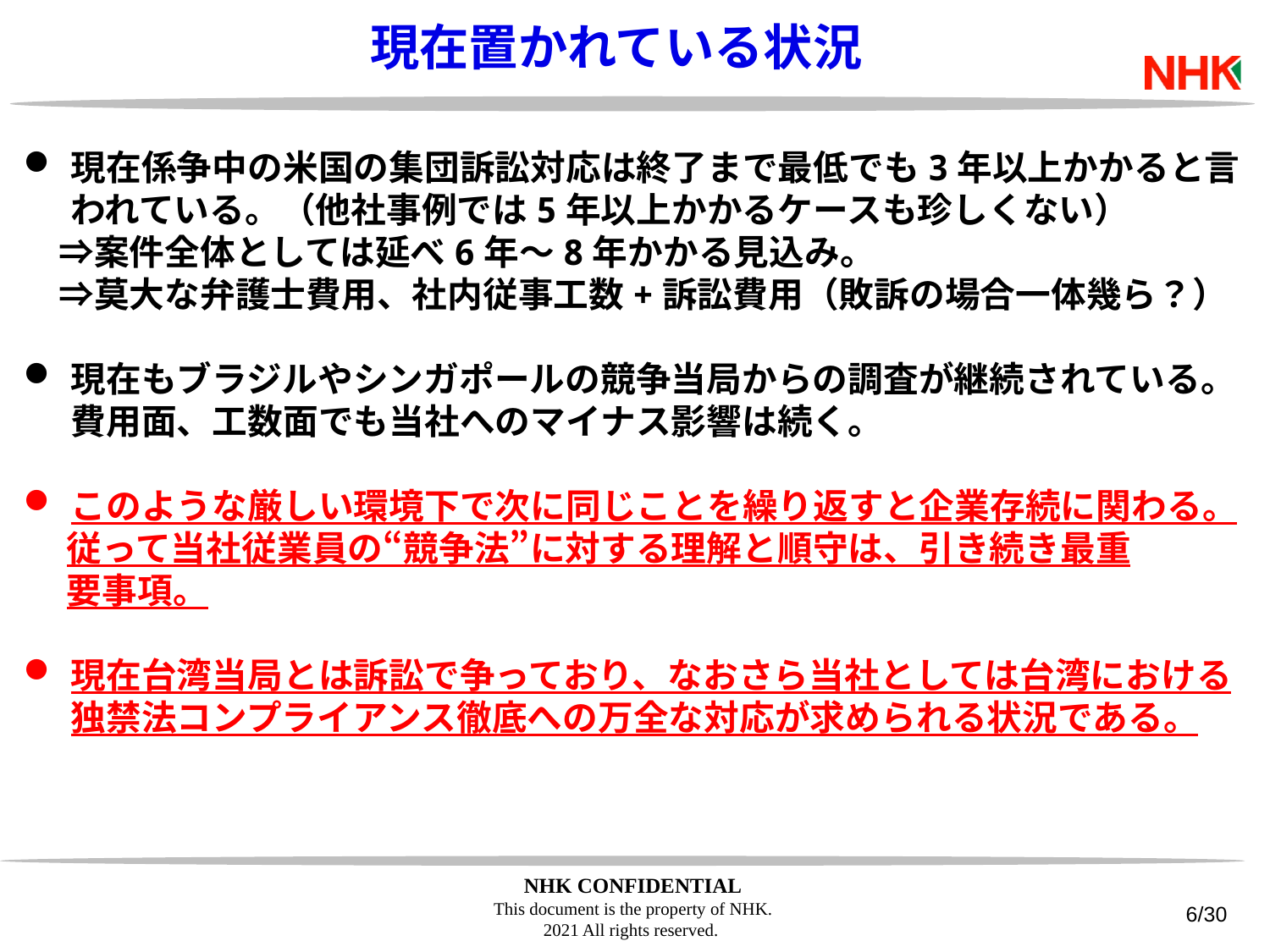

現在置かれている状況

現在係争中の米国の集団訴訟対応は終了まで最低でも3年以上かかると言われている。（他社事例では5年以上かかるケースも珍しくない）
　⇒案件全体としては延べ6年～8年かかる見込み。
　⇒莫大な弁護士費用、社内従事工数+訴訟費用（敗訴の場合一体幾ら？）

現在もブラジルやシンガポールの競争当局からの調査が継続されている。費用面、工数面でも当社へのマイナス影響は続く。

このような厳しい環境下で次に同じことを繰り返すと企業存続に関わる。
　 従って当社従業員の“競争法”に対する理解と順守は、引き続き最重
　 要事項。

現在台湾当局とは訴訟で争っており、なおさら当社としては台湾における独禁法コンプライアンス徹底への万全な対応が求められる状況である。
6/30